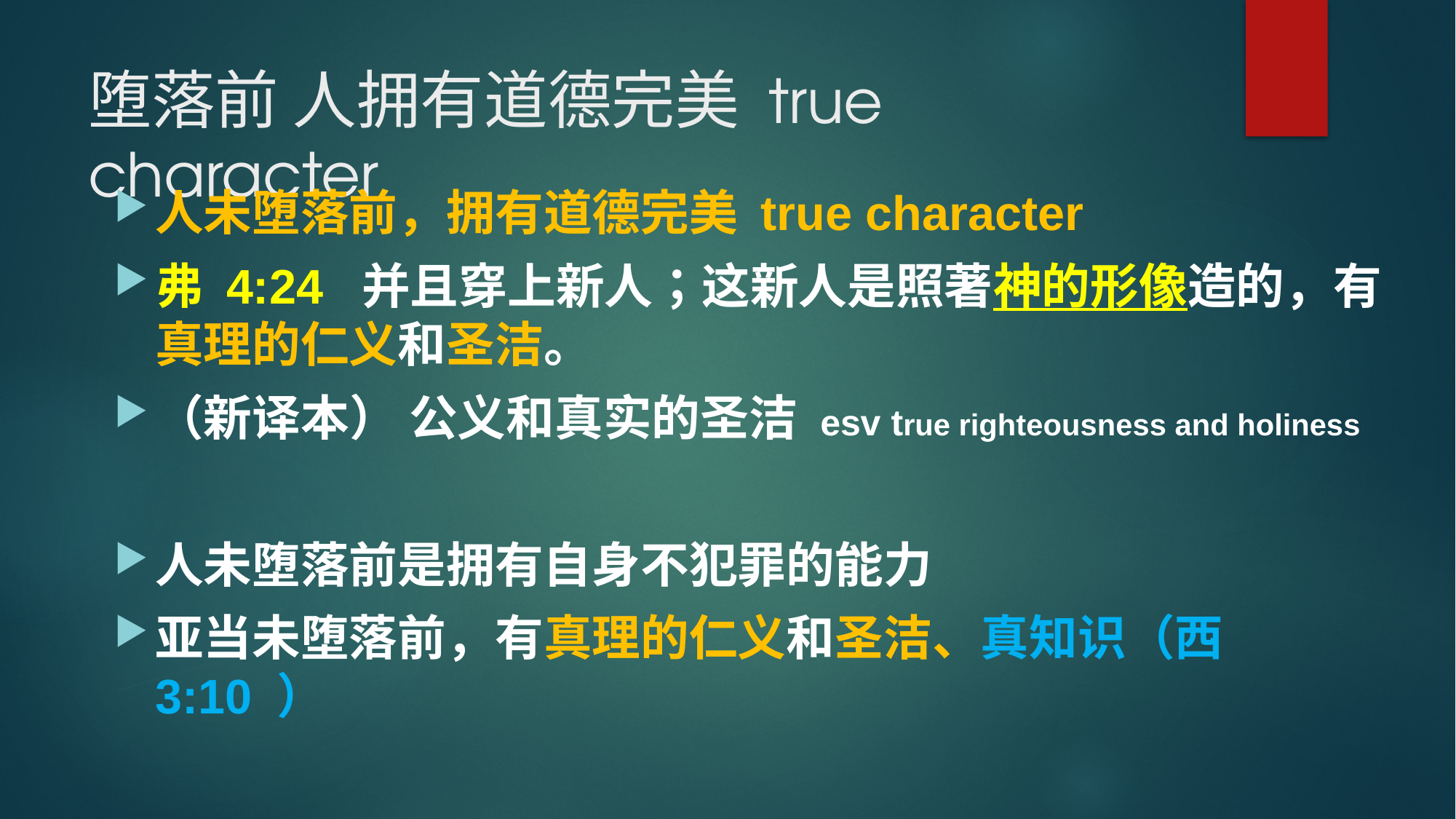

# 堕落前 人拥有道德完美 true character
人未堕落前，拥有道德完美 true character
弗 4:24  并且穿上新人；这新人是照著神的形像造的，有真理的仁义和圣洁。
（新译本） 公义和真实的圣洁 esv true righteousness and holiness

人未堕落前是拥有自身不犯罪的能力
亚当未堕落前，有真理的仁义和圣洁、真知识（西 3:10 ）